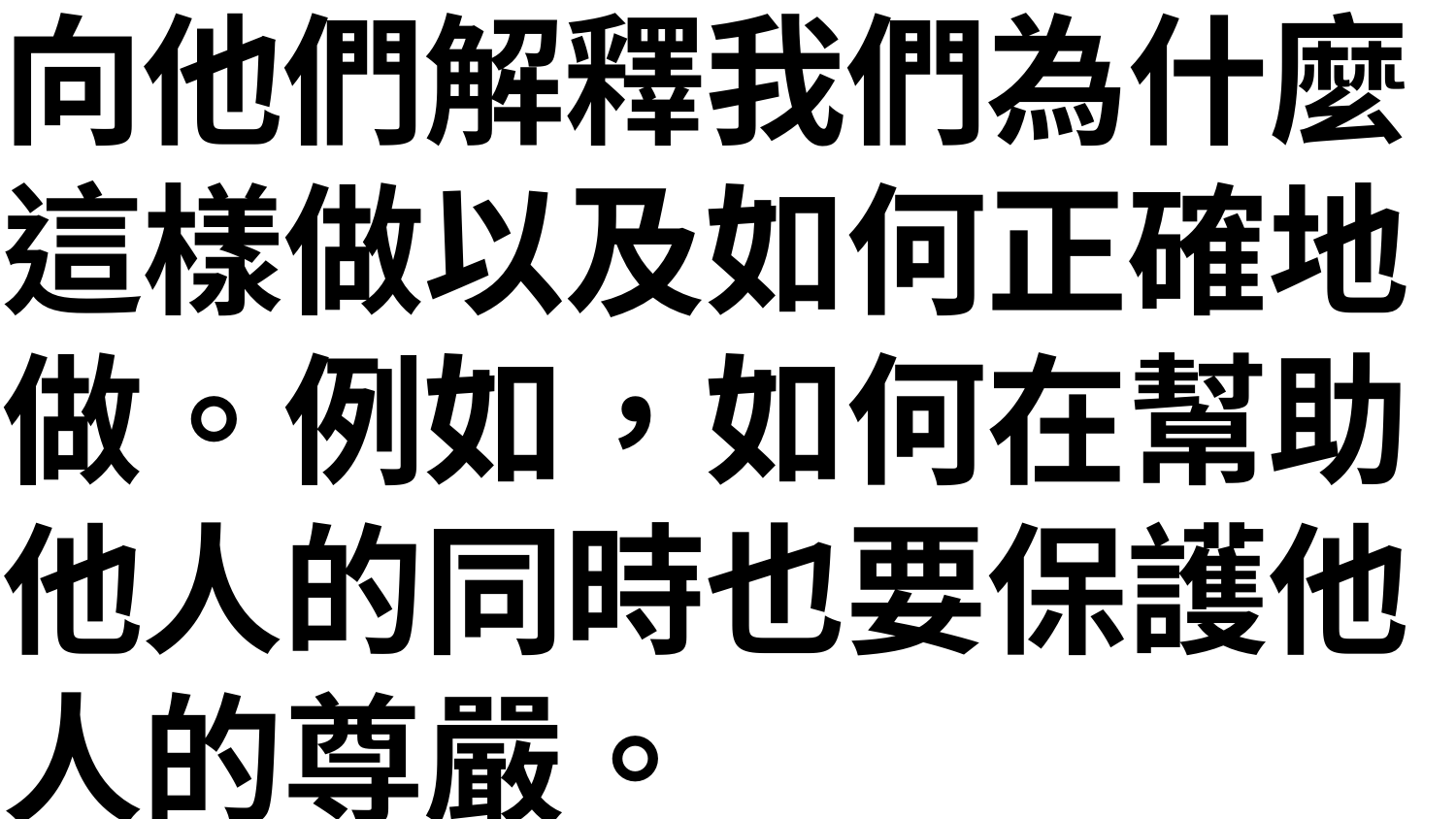

向他們解釋我們為什麼這樣做以及如何正確地做。例如，如何在幫助他人的同時也要保護他人的尊嚴。